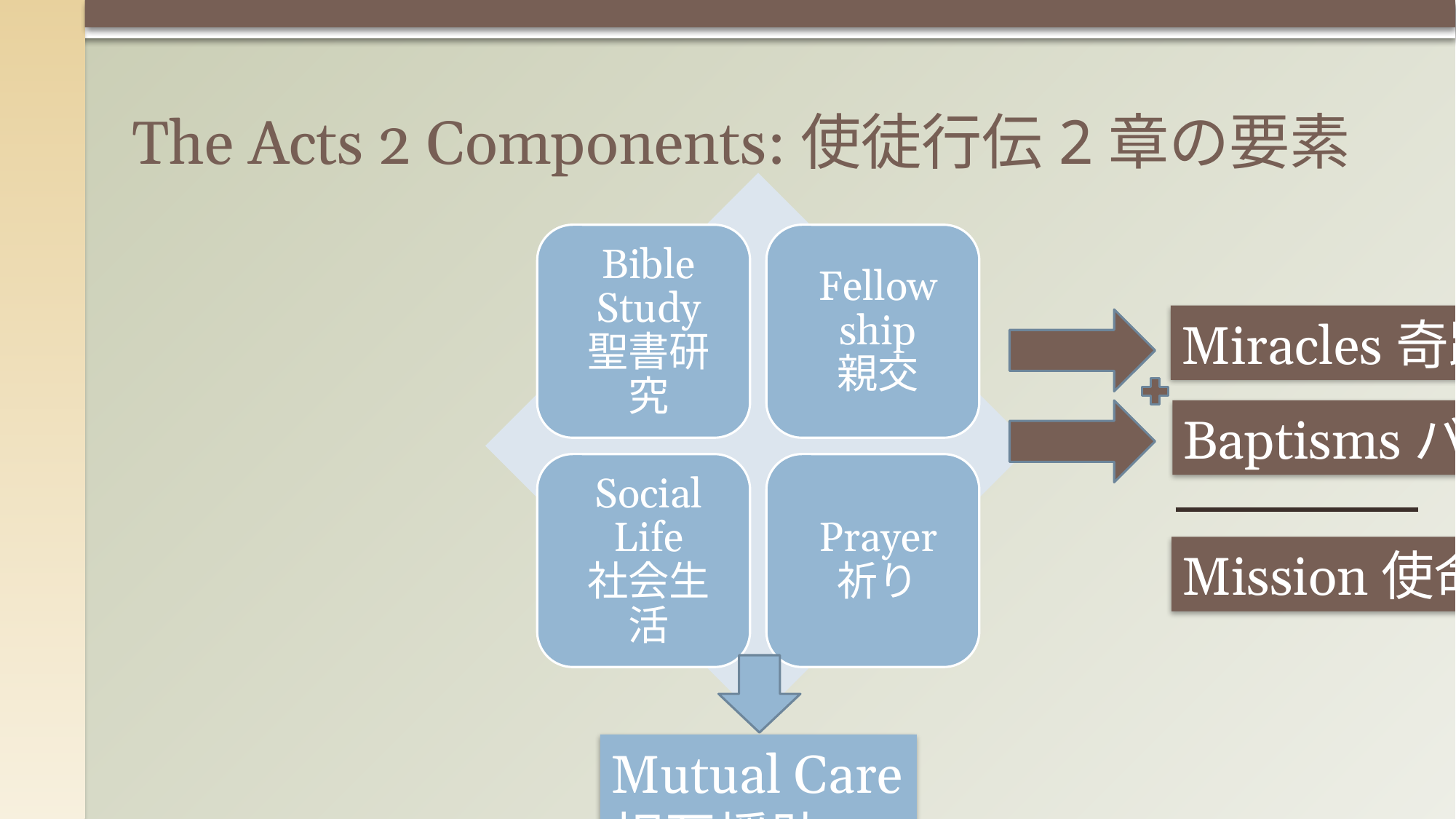

# The Acts 2 Components:使徒行伝2章の要素
Bible Study
聖書研究
Fellow ship
親交
Social Life
社会生活
Prayer
祈り

Miracles奇跡

Baptismsバプテスマ
Mission使命

Mutual Care相互援助